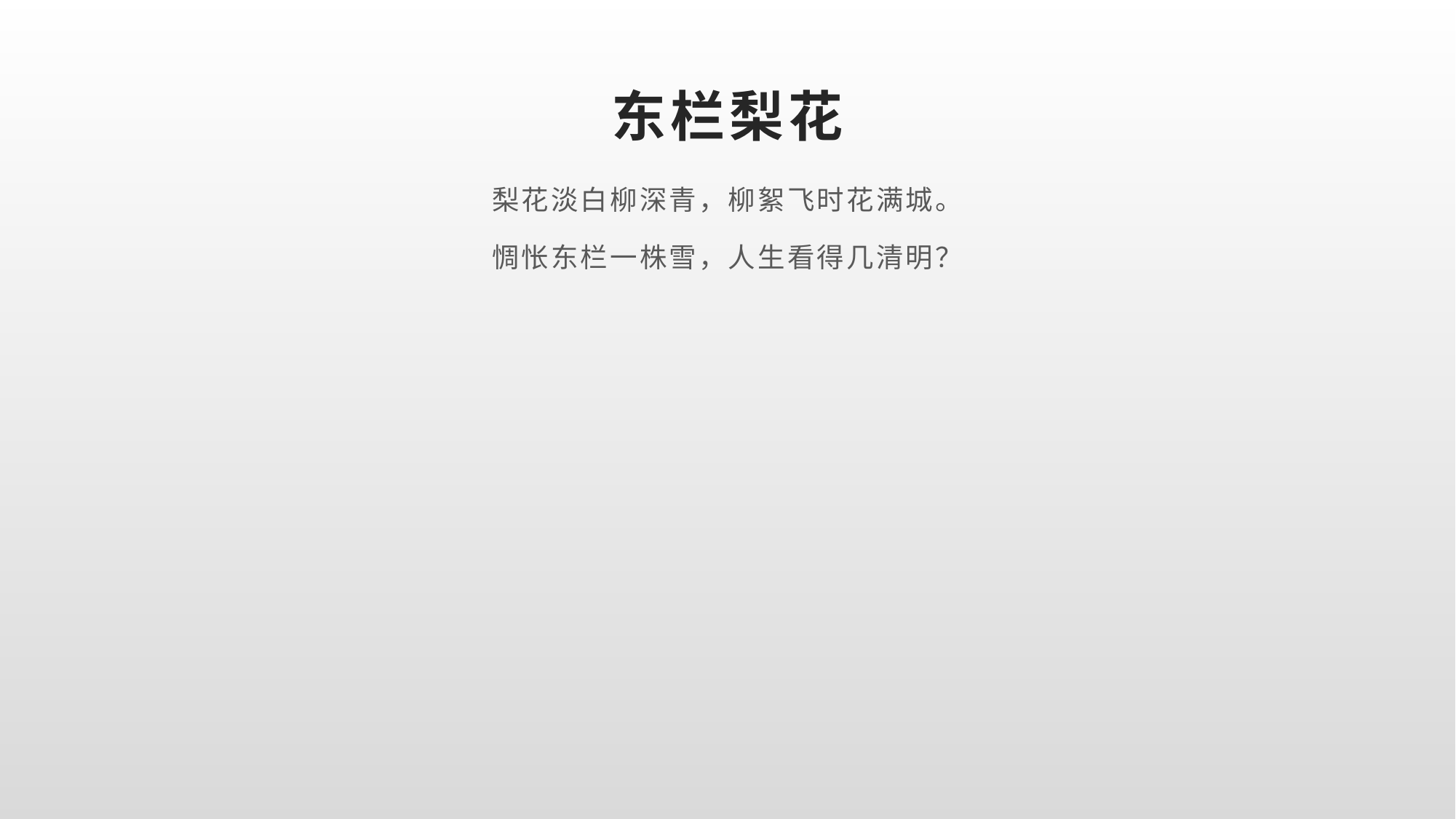

# 东栏梨花
梨花淡白柳深青，柳絮飞时花满城。
惆怅东栏一株雪，人生看得几清明？